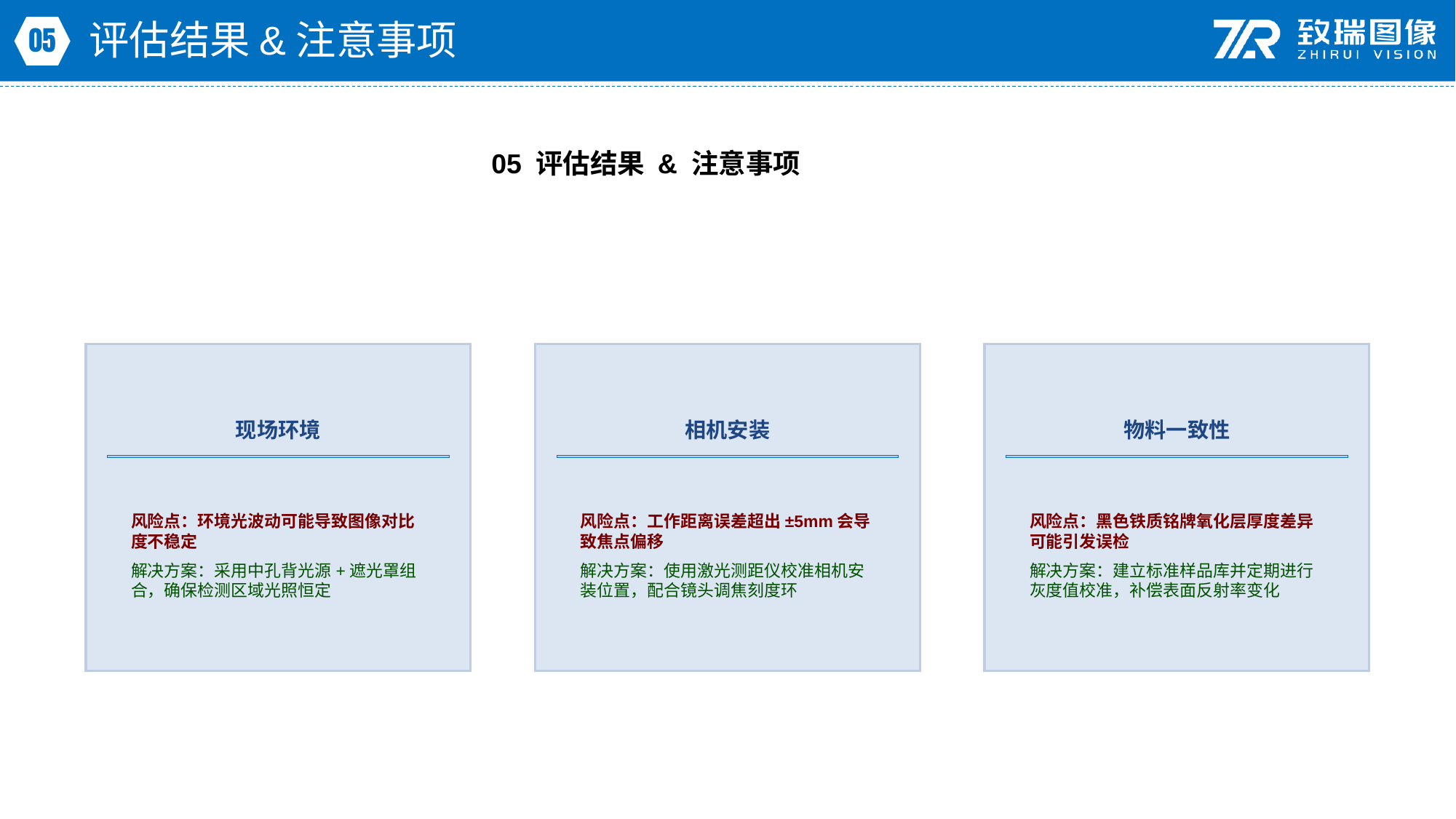

评估结果&注意事项
05

05 评估结果 & 注意事项

现场环境

相机安装

物料一致性

风险点：环境光波动可能导致图像对比度不稳定
解决方案：采用中孔背光源+遮光罩组合，确保检测区域光照恒定

风险点：工作距离误差超出±5mm会导致焦点偏移
解决方案：使用激光测距仪校准相机安装位置，配合镜头调焦刻度环

风险点：黑色铁质铭牌氧化层厚度差异可能引发误检
解决方案：建立标准样品库并定期进行灰度值校准，补偿表面反射率变化